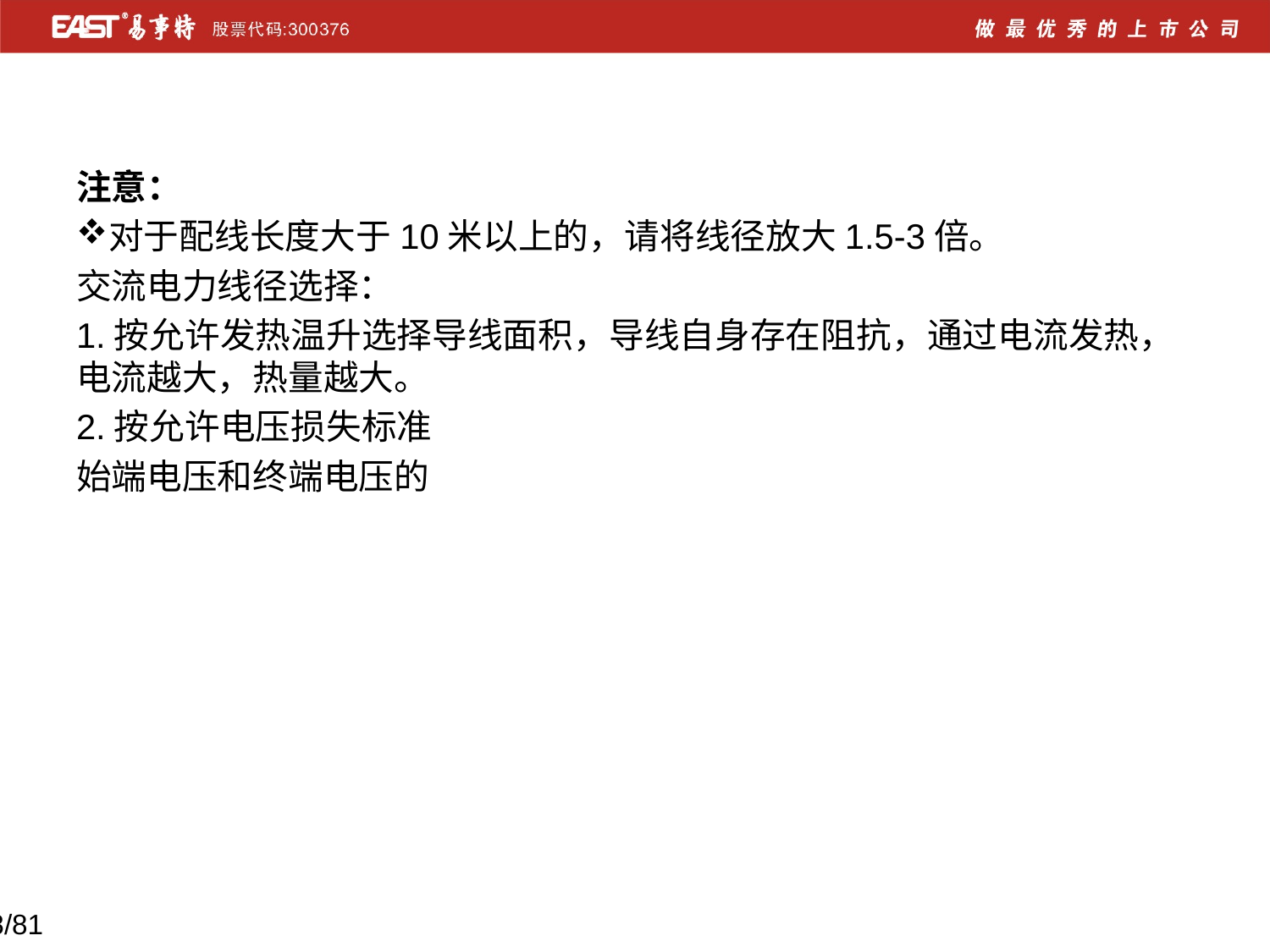

#
注意：
对于配线长度大于10米以上的，请将线径放大1.5-3倍。
交流电力线径选择：
1.按允许发热温升选择导线面积，导线自身存在阻抗，通过电流发热，电流越大，热量越大。
2.按允许电压损失标准
始端电压和终端电压的